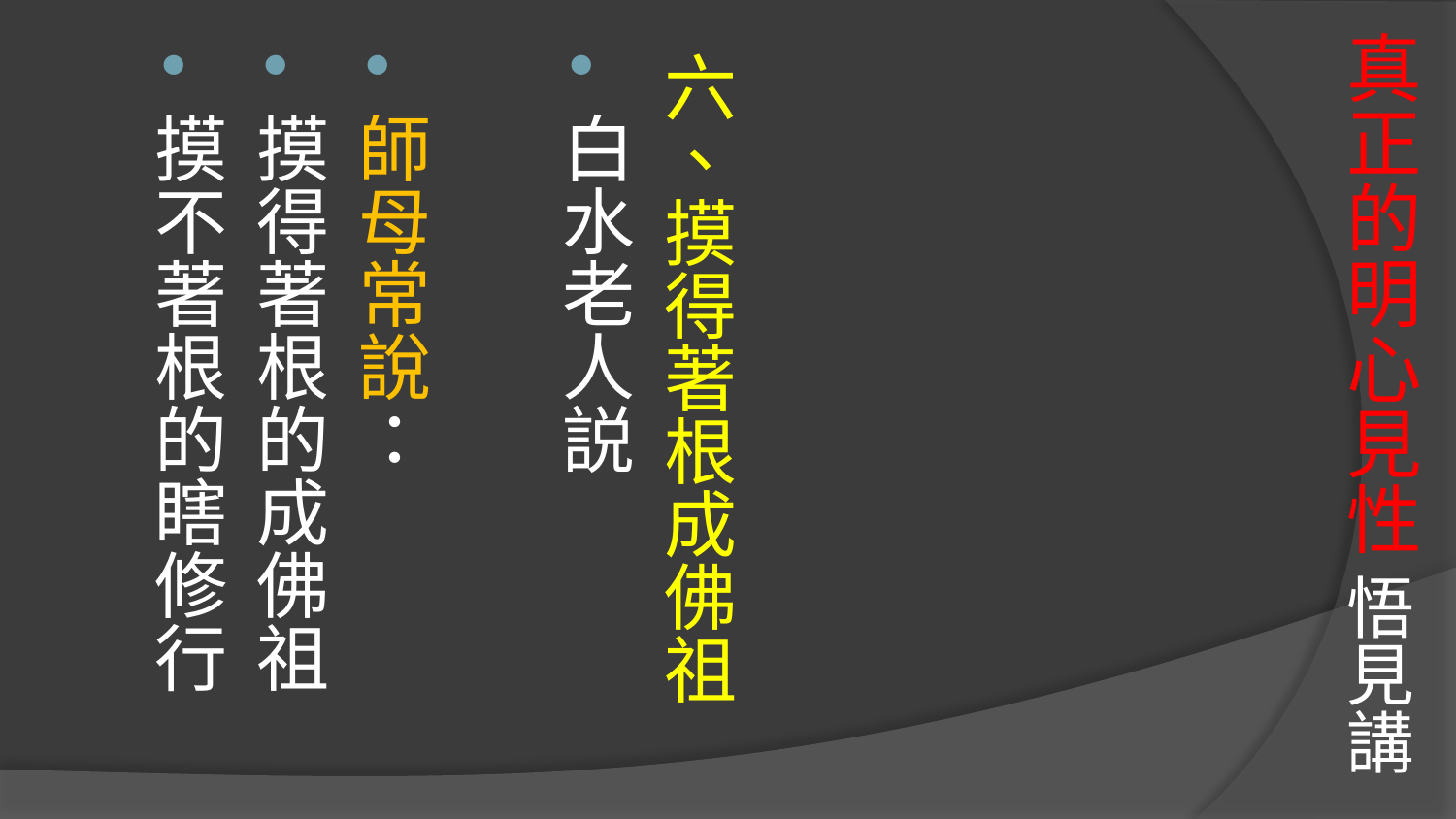

# 真正的明心見性 悟見講
六、摸得著根成佛祖
白水老人説

師母常說：
摸得著根的成佛祖
摸不著根的瞎修行